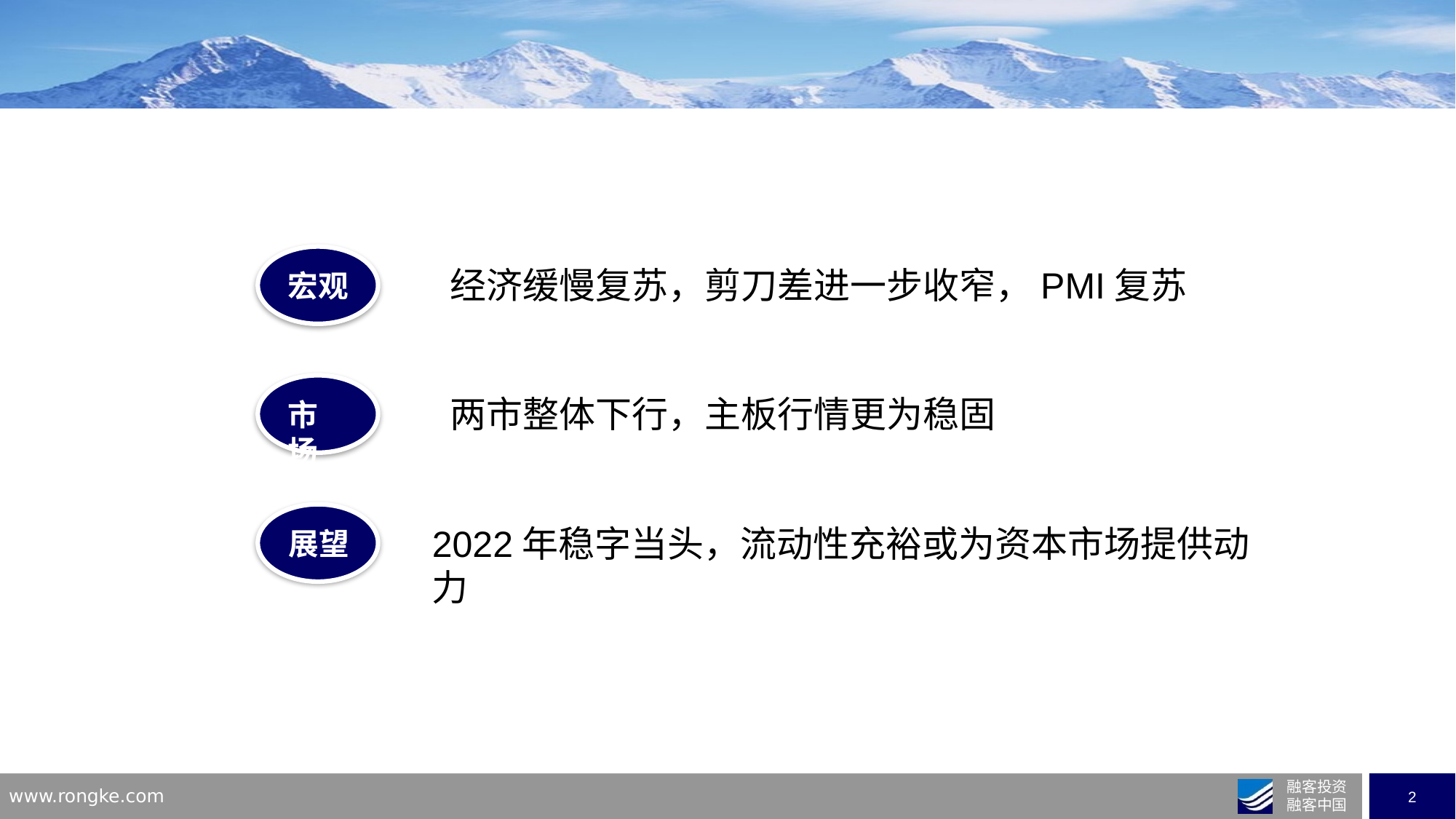

经济缓慢复苏，剪刀差进一步收窄，PMI复苏
宏观

两市整体下行，主板行情更为稳固
市场

2022年稳字当头，流动性充裕或为资本市场提供动力
展望